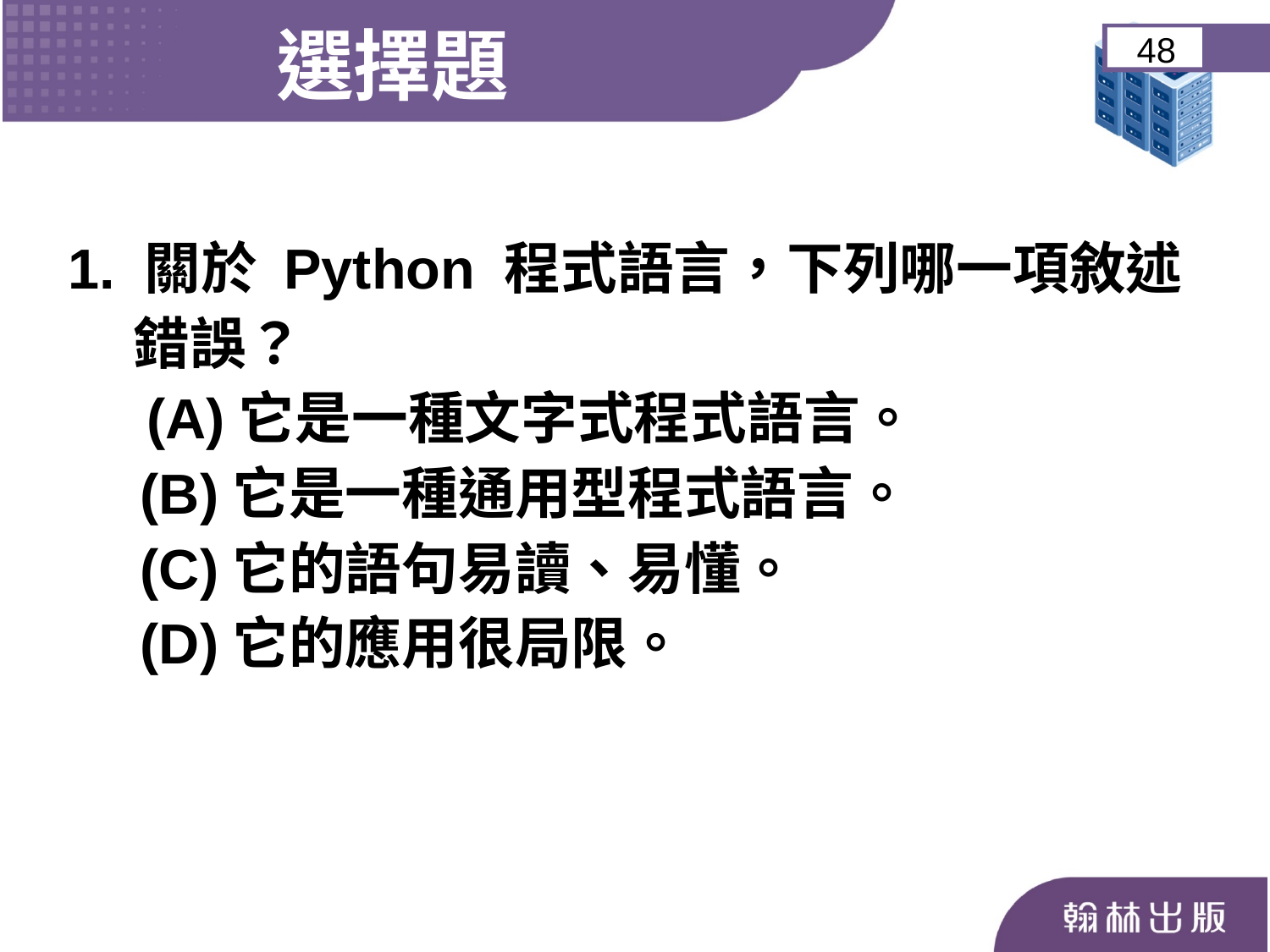

選擇題
48
1. 關於 Python 程式語言，下列哪一項敘述
    錯誤？
     (A)它是一種文字式程式語言。
	   (B)它是一種通用型程式語言。
	   (C)它的語句易讀、易懂。
	   (D)它的應用很局限。